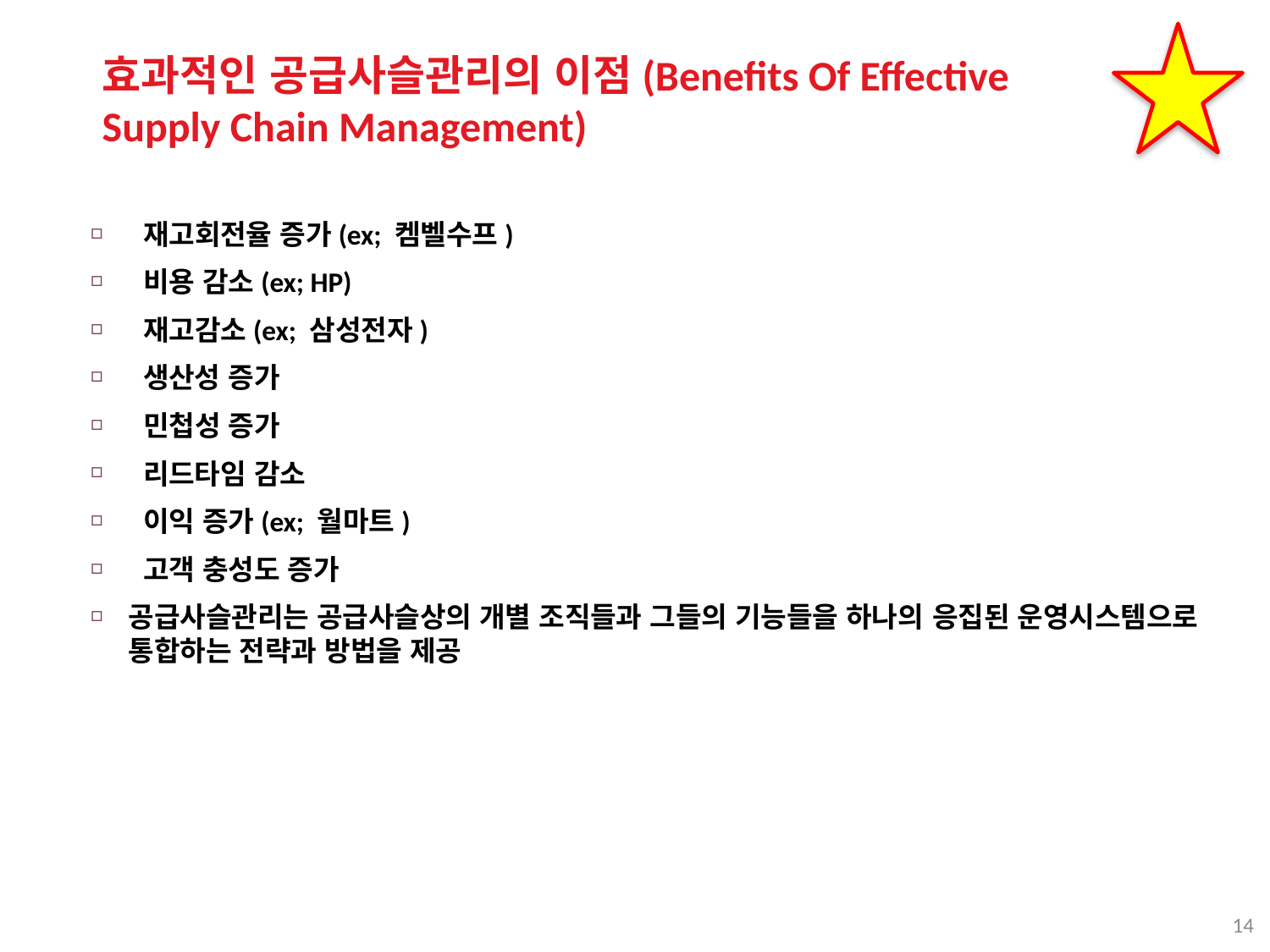

효과적인 공급사슬관리의 이점(Benefits Of Effective Supply Chain Management)
 재고회전율 증가(ex; 켐벨수프)
 비용 감소(ex; HP)
 재고감소(ex; 삼성전자)
 생산성 증가
 민첩성 증가
 리드타임 감소
 이익 증가(ex; 월마트)
 고객 충성도 증가
공급사슬관리는 공급사슬상의 개별 조직들과 그들의 기능들을 하나의 응집된 운영시스템으로 통합하는 전략과 방법을 제공
14